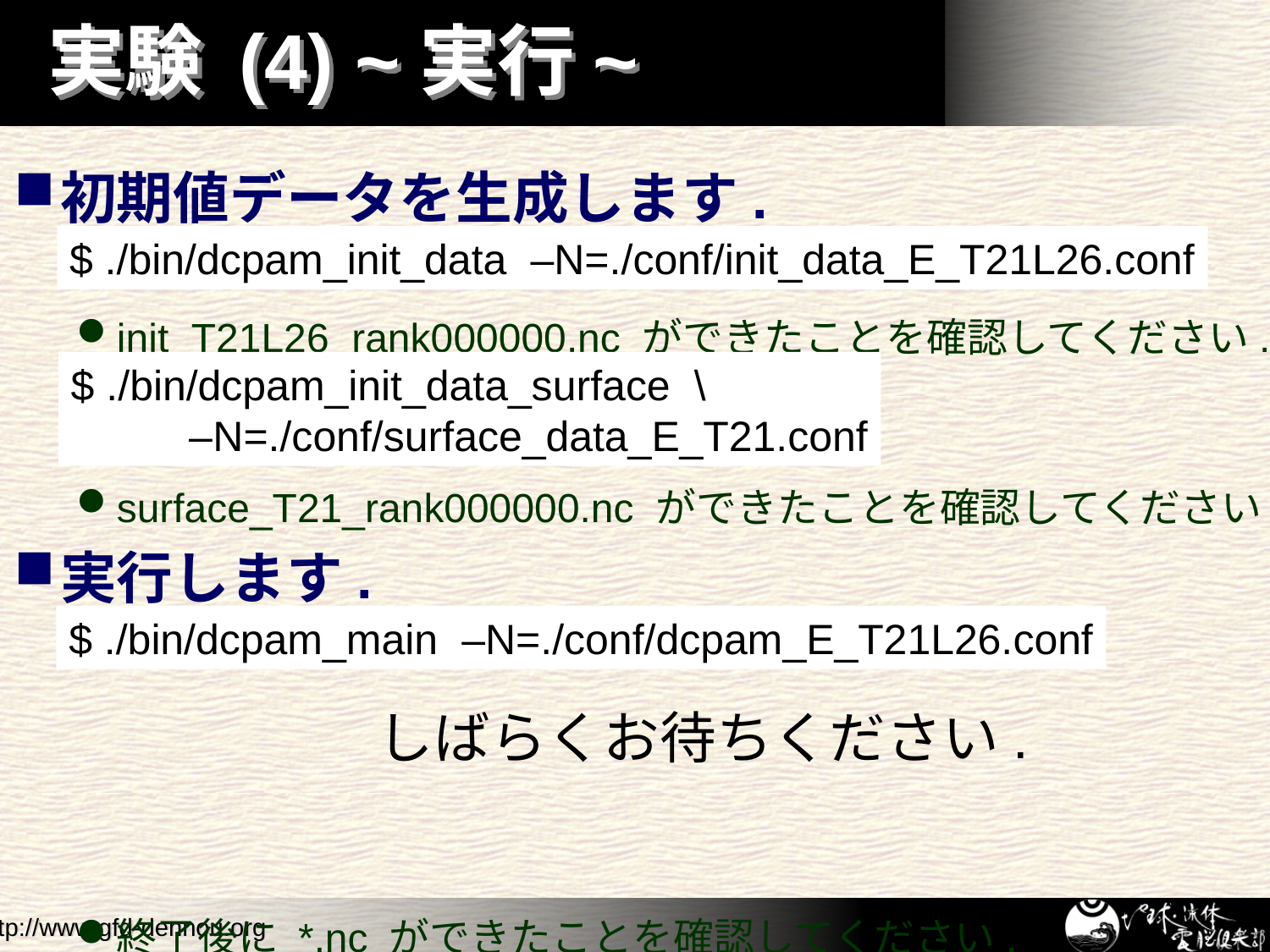

# 実験 (4) ~実行~
初期値データを生成します.

init_T21L26_rank000000.nc ができたことを確認してください.

surface_T21_rank000000.nc ができたことを確認してください.
実行します.

終了後に *.nc ができたことを確認してください.

$ ./bin/dcpam_init_data  –N=./conf/init_data_E_T21L26.conf
$ ./bin/dcpam_init_data_surface  \
          –N=./conf/surface_data_E_T21.conf
$ ./bin/dcpam_main  –N=./conf/dcpam_E_T21L26.conf
しばらくお待ちください.